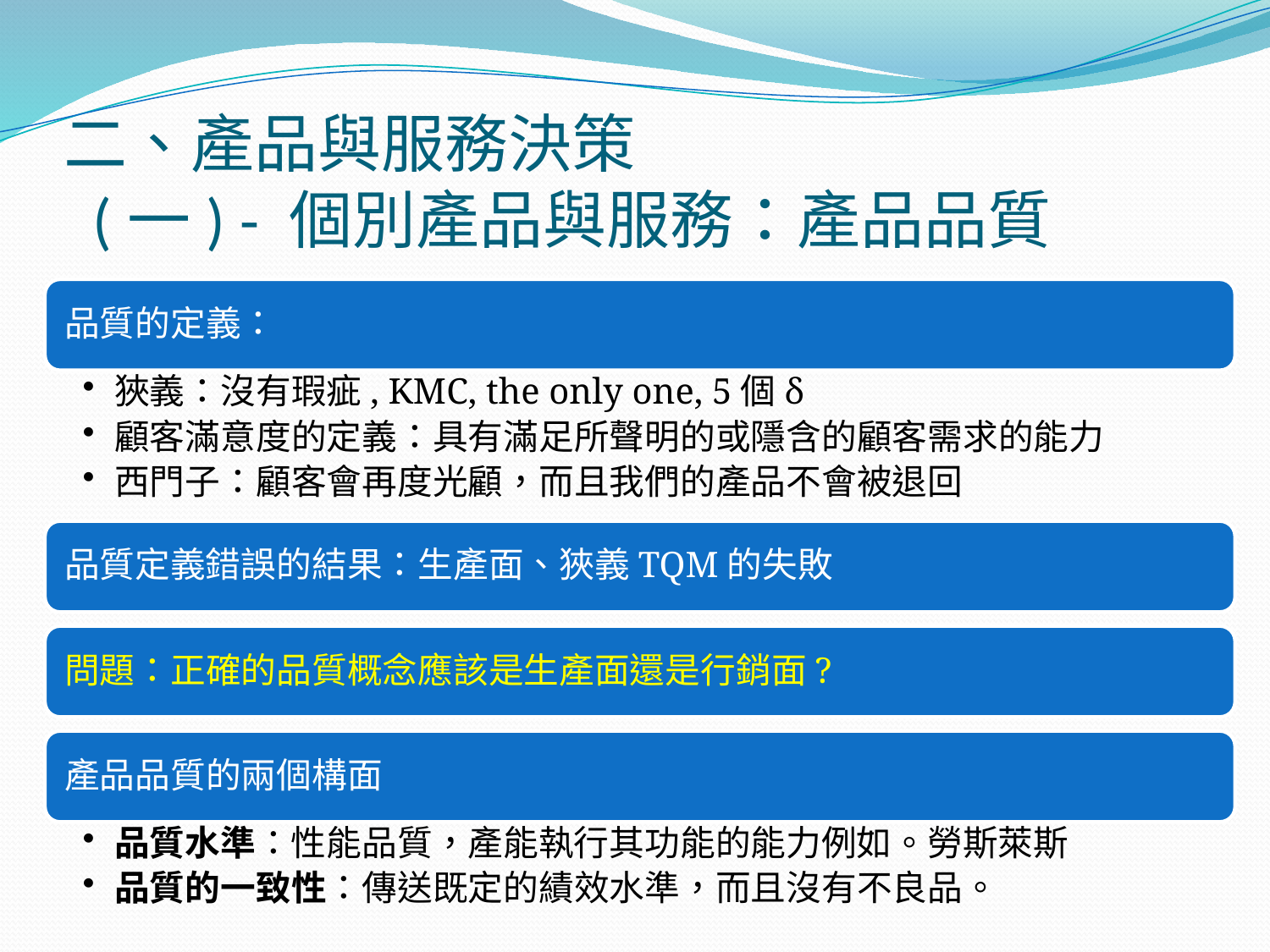

# 二、產品與服務決策 (一) - 個別產品與服務：產品品質
品質的定義：
狹義：沒有瑕疵, KMC, the only one, 5個δ
顧客滿意度的定義：具有滿足所聲明的或隱含的顧客需求的能力
西門子：顧客會再度光顧，而且我們的產品不會被退回
品質定義錯誤的結果：生產面、狹義TQM的失敗
問題：正確的品質概念應該是生產面還是行銷面?
產品品質的兩個構面
品質水準：性能品質，產能執行其功能的能力例如。勞斯萊斯
品質的一致性：傳送既定的績效水準，而且沒有不良品。